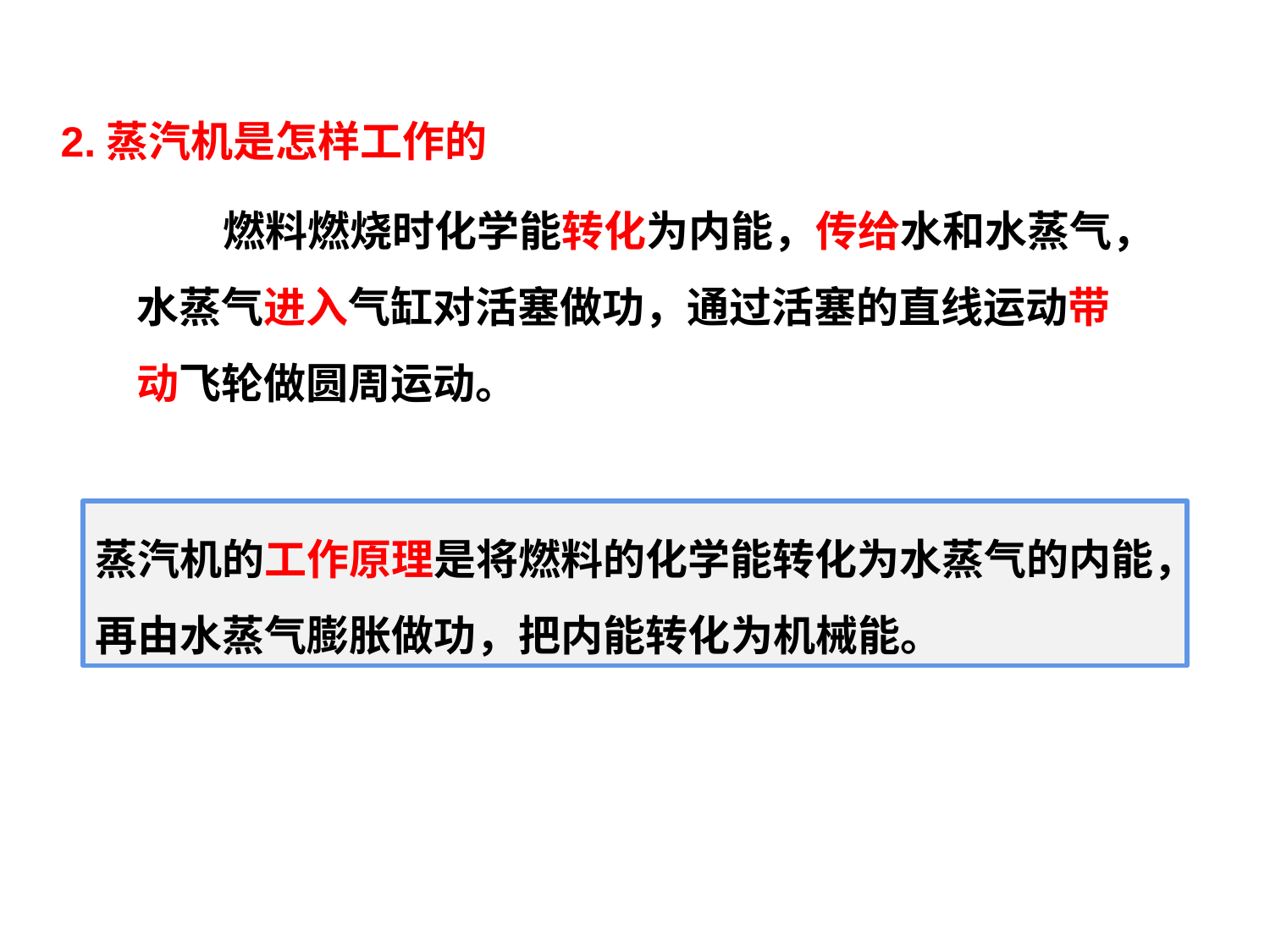

2.蒸汽机是怎样工作的
        燃料燃烧时化学能转化为内能，传给水和水蒸气，
水蒸气进入气缸对活塞做功，通过活塞的直线运动带
动飞轮做圆周运动。
蒸汽机的工作原理是将燃料的化学能转化为水蒸气的内能，再由水蒸气膨胀做功，把内能转化为机械能。